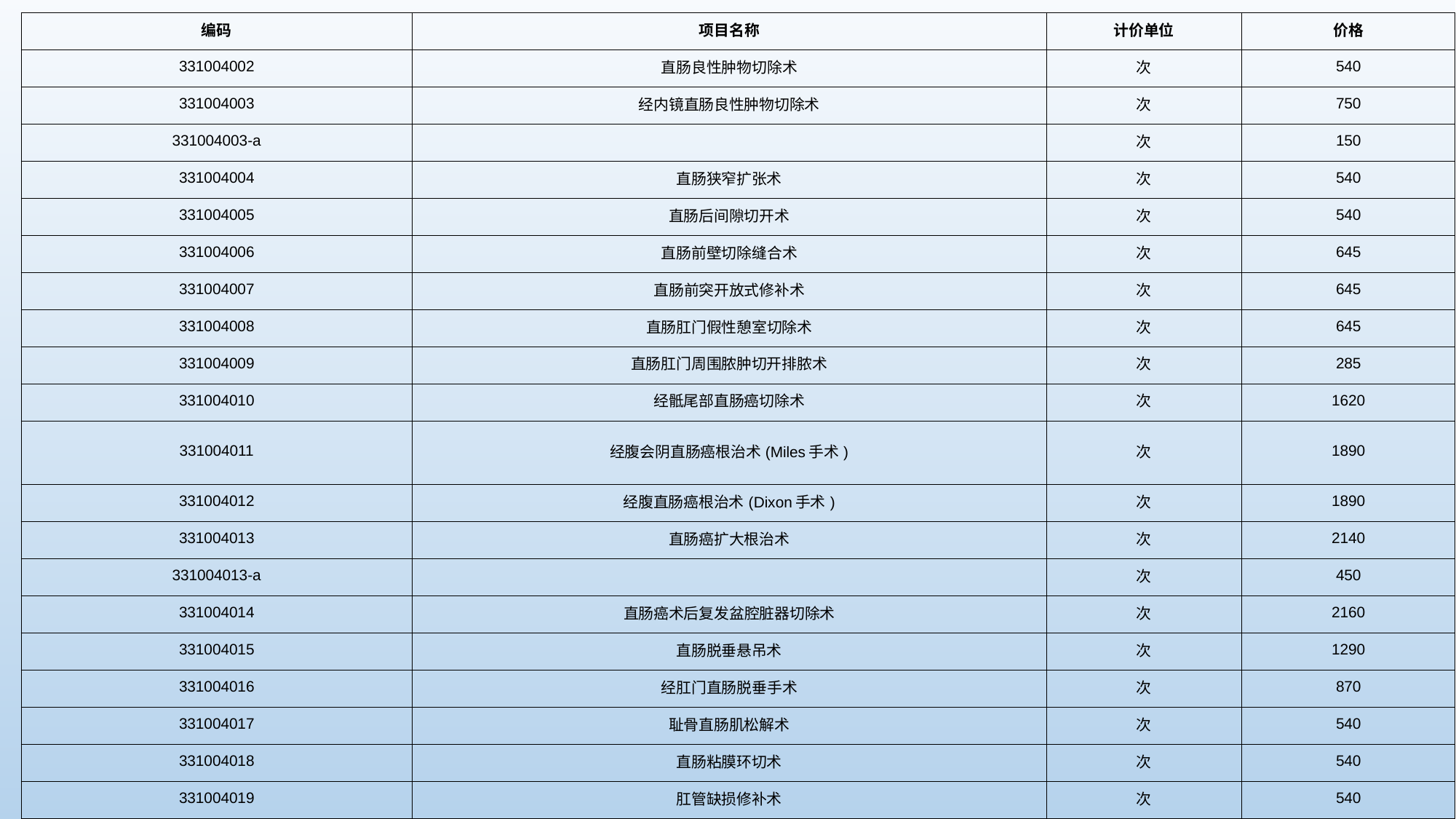

| 编码 | 项目名称 | 计价单位 | 价格 |
| --- | --- | --- | --- |
| 331004002 | 直肠良性肿物切除术 | 次 | 540 |
| 331004003 | 经内镜直肠良性肿物切除术 | 次 | 750 |
| 331004003-a |  | 次 | 150 |
| 331004004 | 直肠狭窄扩张术 | 次 | 540 |
| 331004005 | 直肠后间隙切开术 | 次 | 540 |
| 331004006 | 直肠前壁切除缝合术 | 次 | 645 |
| 331004007 | 直肠前突开放式修补术 | 次 | 645 |
| 331004008 | 直肠肛门假性憩室切除术 | 次 | 645 |
| 331004009 | 直肠肛门周围脓肿切开排脓术 | 次 | 285 |
| 331004010 | 经骶尾部直肠癌切除术 | 次 | 1620 |
| 331004011 | 经腹会阴直肠癌根治术(Miles手术) | 次 | 1890 |
| 331004012 | 经腹直肠癌根治术(Dixon手术) | 次 | 1890 |
| 331004013 | 直肠癌扩大根治术 | 次 | 2140 |
| 331004013-a |  | 次 | 450 |
| 331004014 | 直肠癌术后复发盆腔脏器切除术 | 次 | 2160 |
| 331004015 | 直肠脱垂悬吊术 | 次 | 1290 |
| 331004016 | 经肛门直肠脱垂手术 | 次 | 870 |
| 331004017 | 耻骨直肠肌松解术 | 次 | 540 |
| 331004018 | 直肠粘膜环切术 | 次 | 540 |
| 331004019 | 肛管缺损修补术 | 次 | 540 |